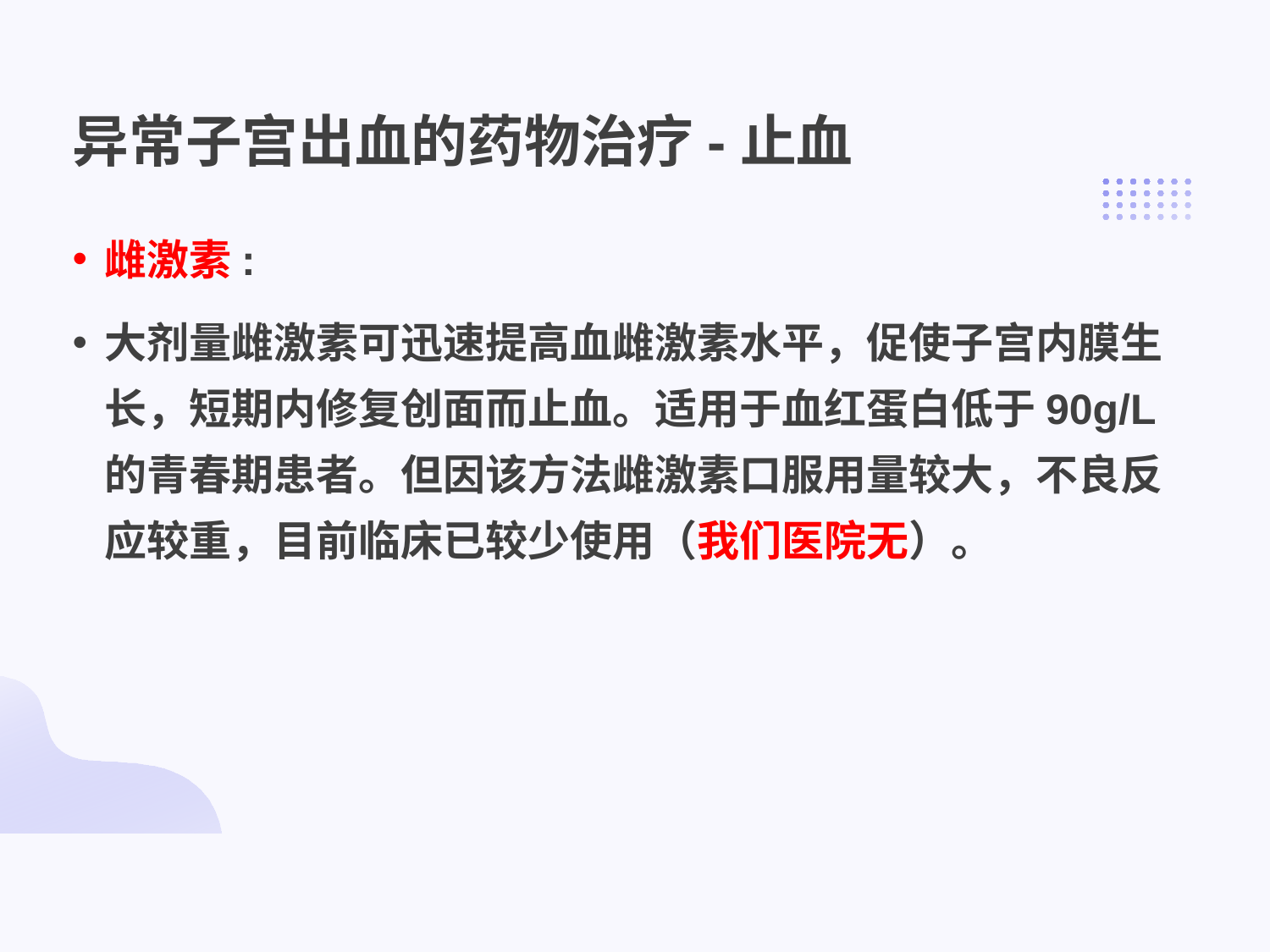

# 异常子宫出血的药物治疗-止血
雌激素:
大剂量雌激素可迅速提高血雌激素水平，促使子宫内膜生长，短期内修复创面而止血。适用于血红蛋白低于90g/L的青春期患者。但因该方法雌激素口服用量较大，不良反应较重，目前临床已较少使用（我们医院无）。